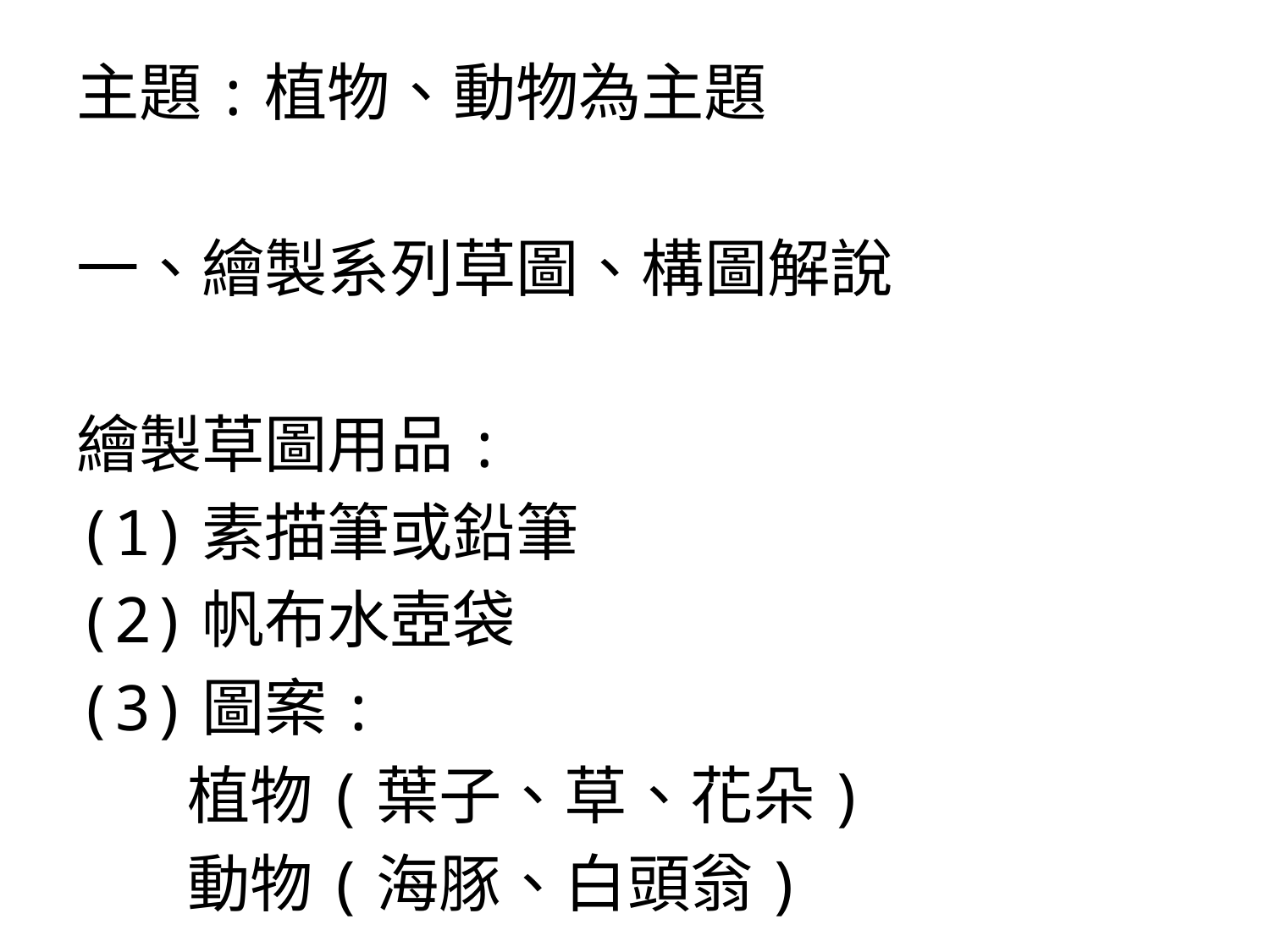

主題:植物、動物為主題

一、繪製系列草圖、構圖解說

繪製草圖用品:
(1)素描筆或鉛筆
(2)帆布水壺袋
(3)圖案:
       植物(葉子、草、花朵)
       動物(海豚、白頭翁)